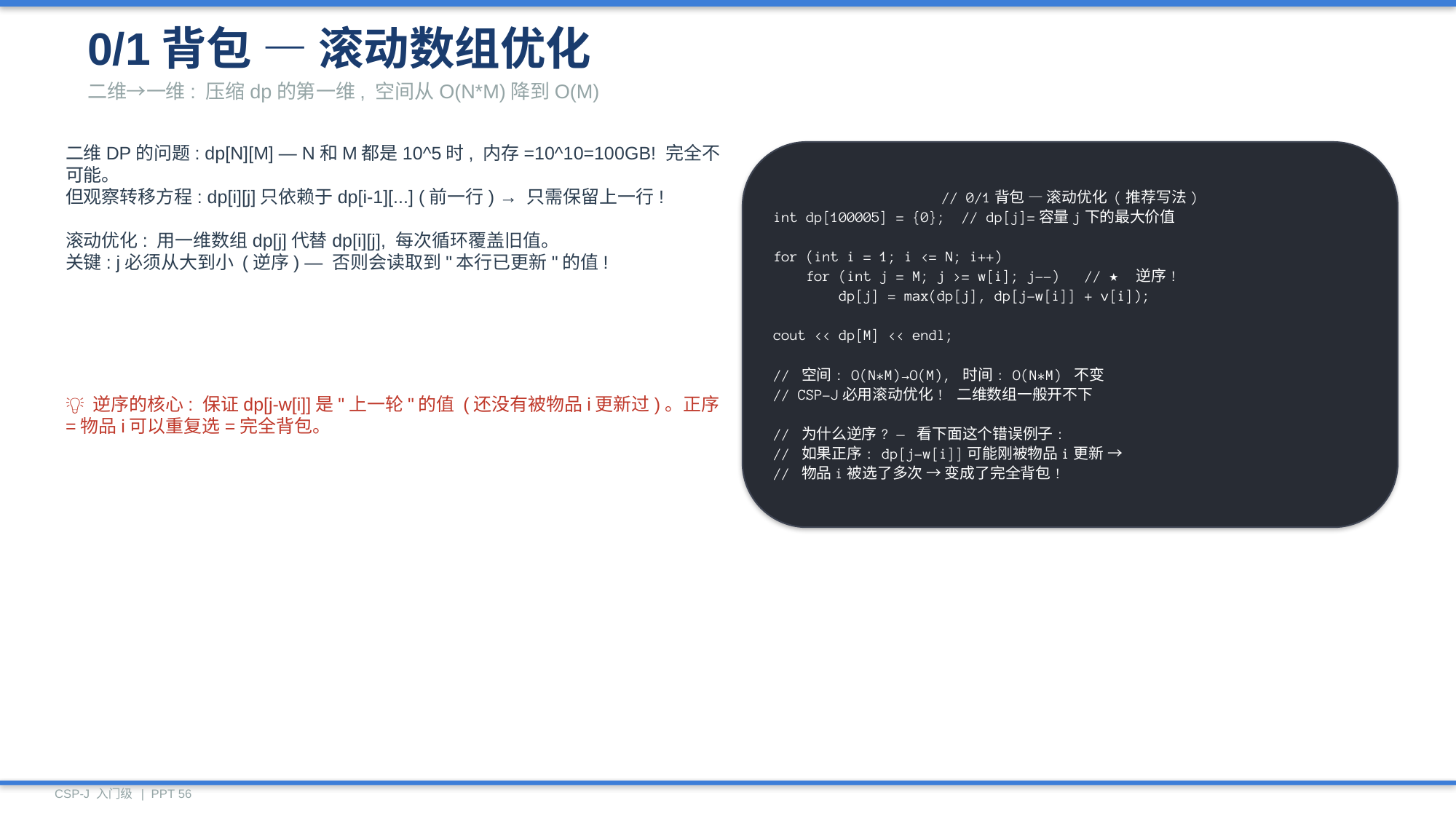

0/1背包 — 滚动数组优化
二维→一维: 压缩dp的第一维, 空间从O(N*M)降到O(M)
二维DP的问题: dp[N][M] — N和M都是10^5时, 内存=10^10=100GB! 完全不可能。
但观察转移方程: dp[i][j]只依赖于dp[i-1][...] (前一行) → 只需保留上一行!
滚动优化: 用一维数组dp[j]代替dp[i][j], 每次循环覆盖旧值。
关键: j必须从大到小 (逆序) — 否则会读取到"本行已更新"的值!
// 0/1背包 — 滚动优化 (推荐写法)
int dp[100005] = {0};  // dp[j]=容量j下的最大价值

for (int i = 1; i <= N; i++)
    for (int j = M; j >= w[i]; j--)   // ★ 逆序!
        dp[j] = max(dp[j], dp[j-w[i]] + v[i]);

cout << dp[M] << endl;

// 空间: O(N*M)→O(M), 时间: O(N*M) 不变
// CSP-J必用滚动优化! 二维数组一般开不下

// 为什么逆序? — 看下面这个错误例子:
// 如果正序: dp[j-w[i]]可能刚被物品i更新 →
// 物品i被选了多次 → 变成了完全背包!
💡 逆序的核心: 保证dp[j-w[i]]是"上一轮"的值 (还没有被物品i更新过)。正序=物品i可以重复选=完全背包。

CSP-J 入门级  |  PPT 56